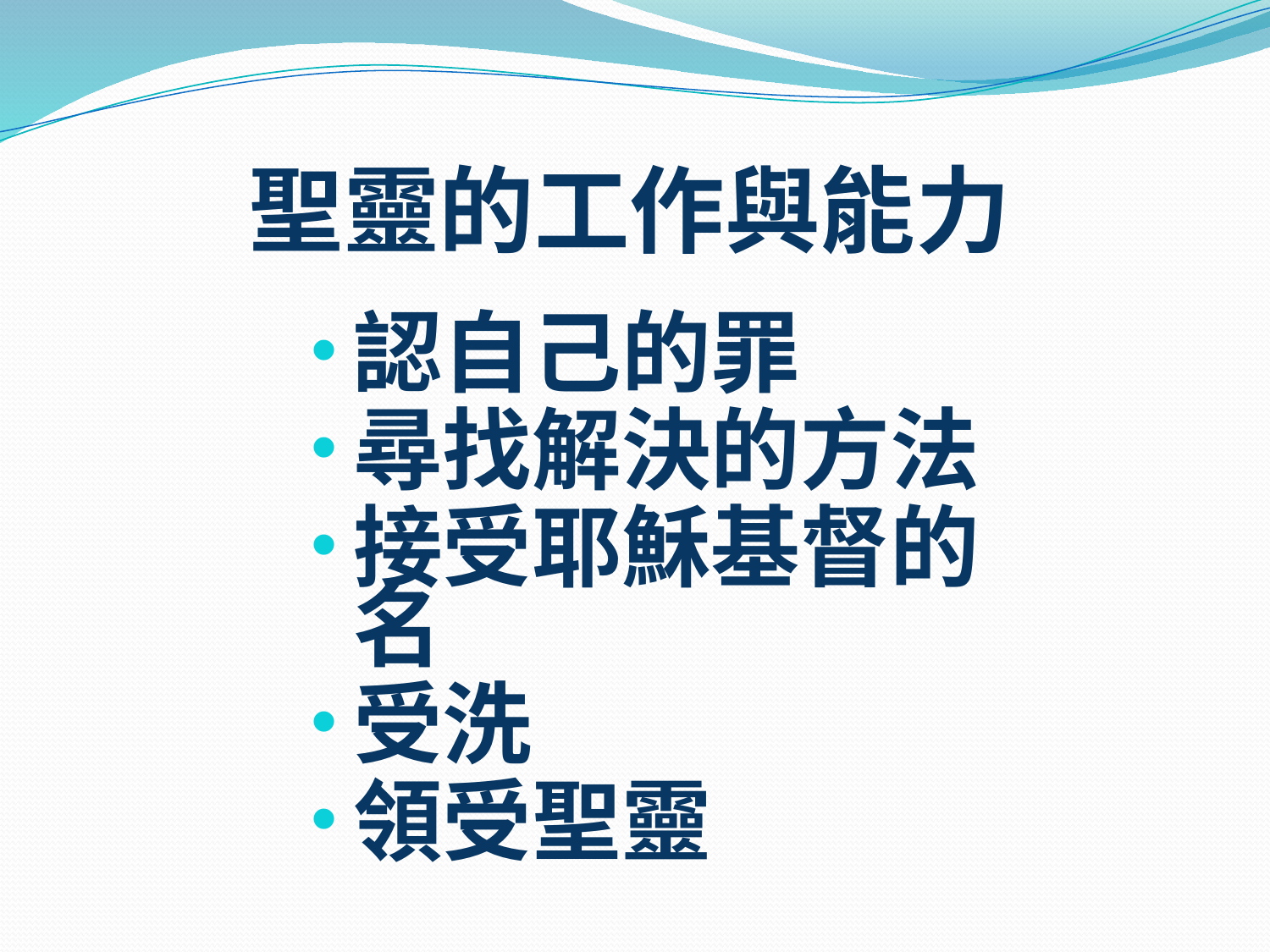

# 聖靈的工作與能力
認自己的罪
尋找解決的方法
接受耶穌基督的名
受洗
領受聖靈